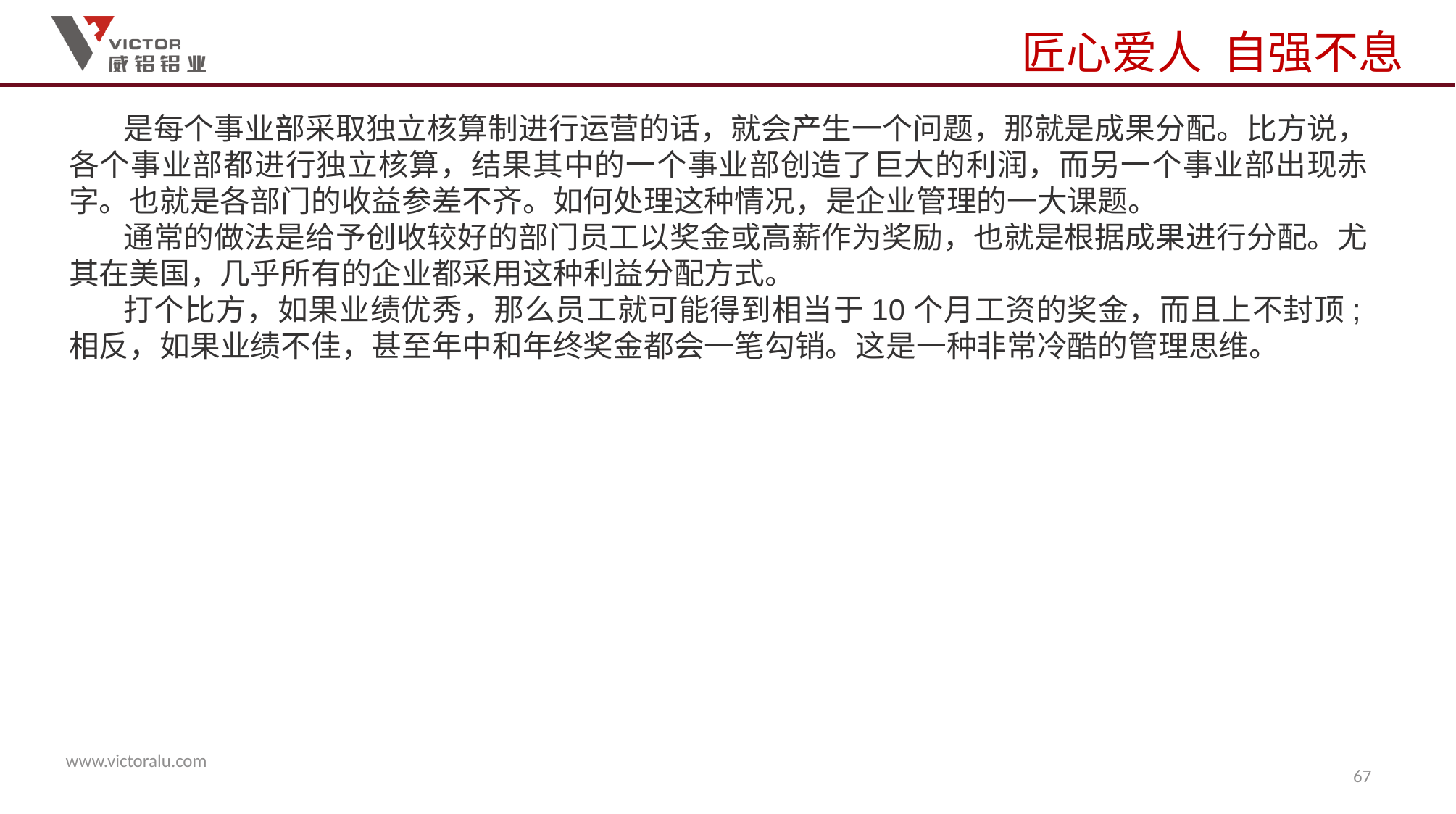

是每个事业部采取独立核算制进行运营的话，就会产生一个问题，那就是成果分配。比方说，各个事业部都进行独立核算，结果其中的一个事业部创造了巨大的利润，而另一个事业部出现赤字。也就是各部门的收益参差不齐。如何处理这种情况，是企业管理的一大课题。
通常的做法是给予创收较好的部门员工以奖金或高薪作为奖励，也就是根据成果进行分配。尤其在美国，几乎所有的企业都采用这种利益分配方式。
打个比方，如果业绩优秀，那么员工就可能得到相当于10个月工资的奖金，而且上不封顶;相反，如果业绩不佳，甚至年中和年终奖金都会一笔勾销。这是一种非常冷酷的管理思维。
67